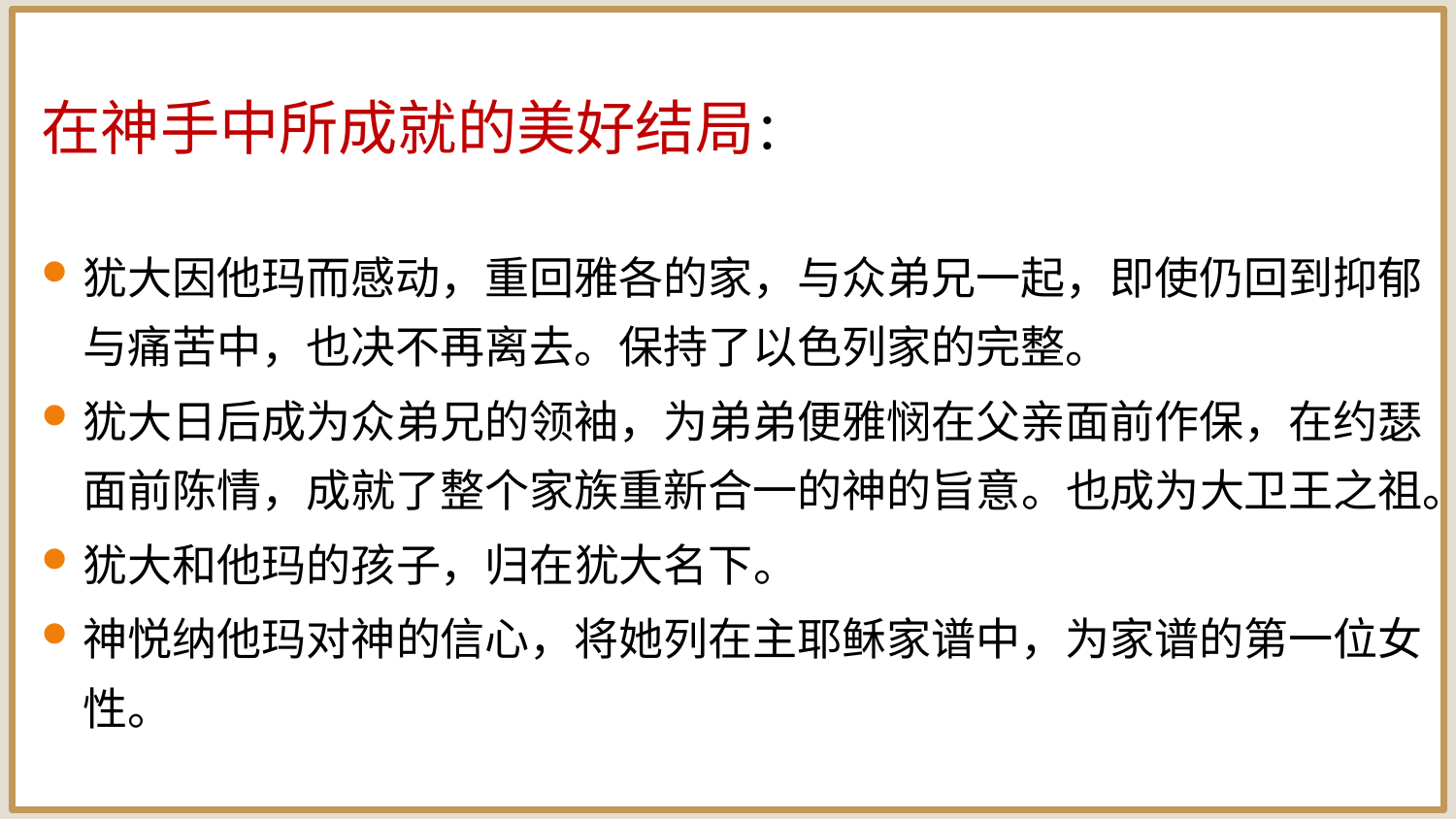

在神手中所成就的美好结局：

犹大因他玛而感动，重回雅各的家，与众弟兄一起，即使仍回到抑郁与痛苦中，也决不再离去。保持了以色列家的完整。
犹大日后成为众弟兄的领袖，为弟弟便雅悯在父亲面前作保，在约瑟面前陈情，成就了整个家族重新合一的神的旨意。也成为大卫王之祖。
犹大和他玛的孩子，归在犹大名下。
神悦纳他玛对神的信心，将她列在主耶稣家谱中，为家谱的第一位女性。